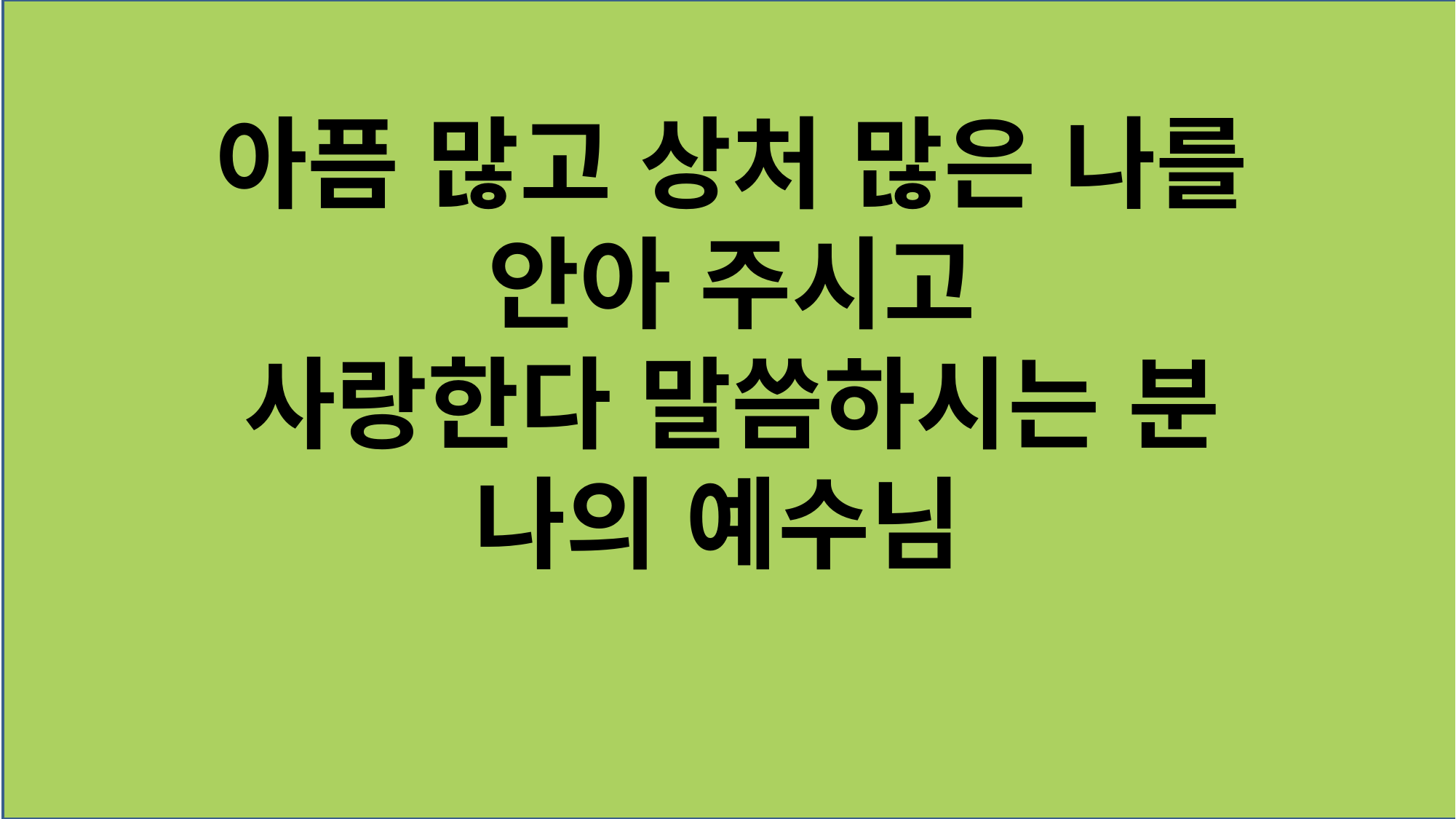

아픔 많고 상처 많은 나를
안아 주시고
사랑한다 말씀하시는 분
나의 예수님